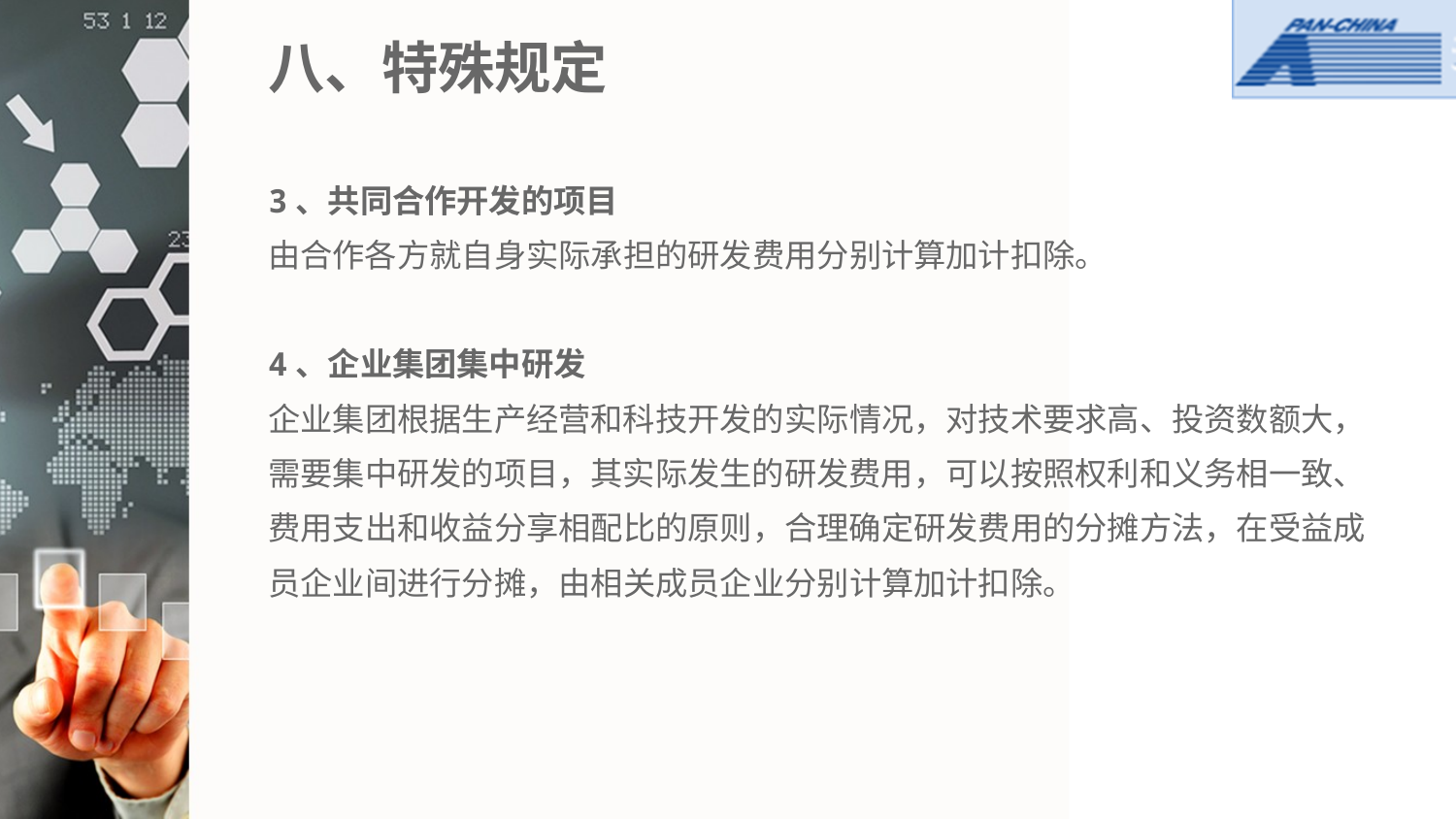

# 八、特殊规定
3、共同合作开发的项目
由合作各方就自身实际承担的研发费用分别计算加计扣除。

4、企业集团集中研发
企业集团根据生产经营和科技开发的实际情况，对技术要求高、投资数额大，需要集中研发的项目，其实际发生的研发费用，可以按照权利和义务相一致、费用支出和收益分享相配比的原则，合理确定研发费用的分摊方法，在受益成员企业间进行分摊，由相关成员企业分别计算加计扣除。